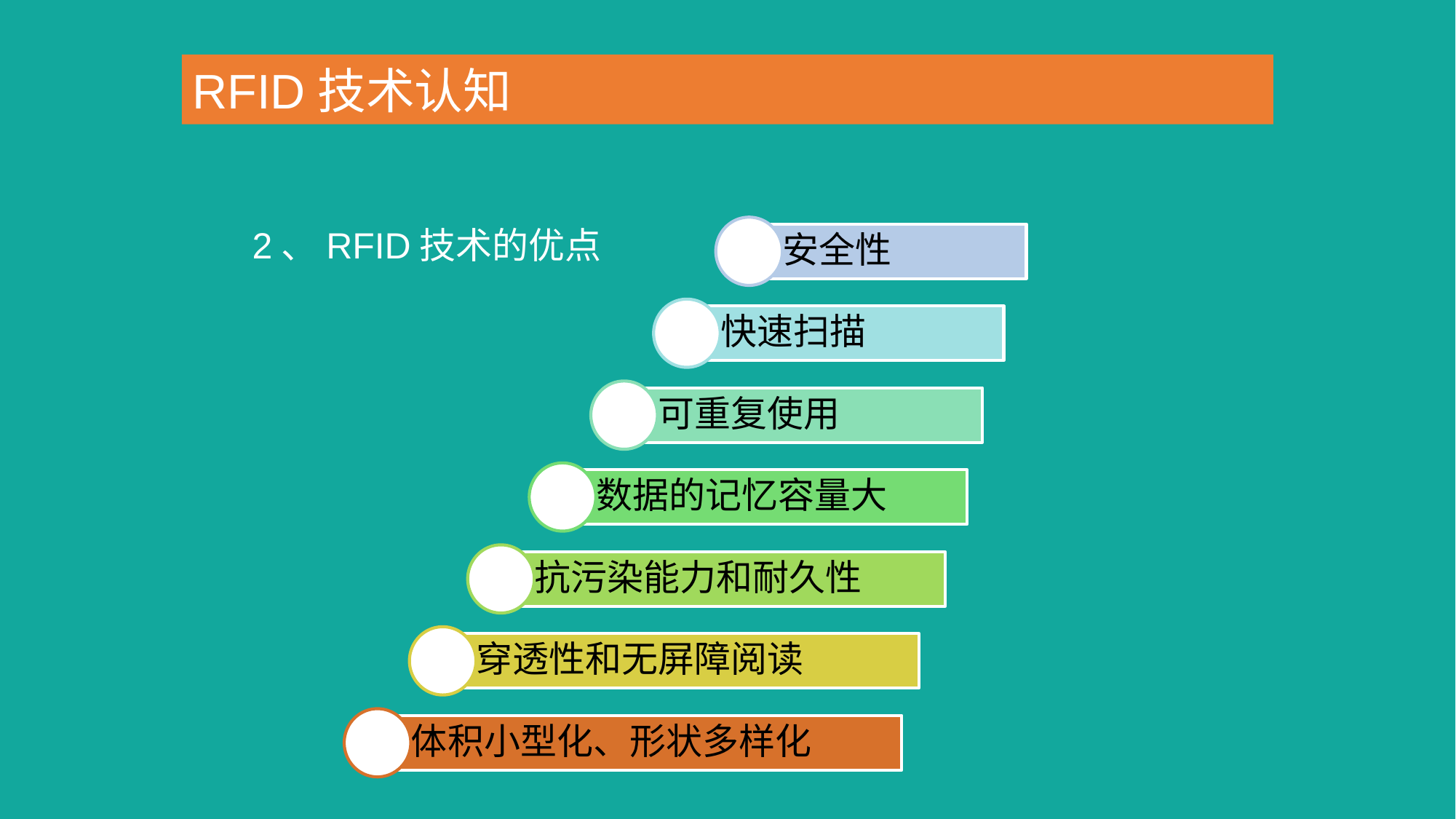

RFID技术认知

安全性

快速扫描

可重复使用

数据的记忆容量大

抗污染能力和耐久性

穿透性和无屏障阅读

体积小型化、形状多样化
2、RFID技术的优点